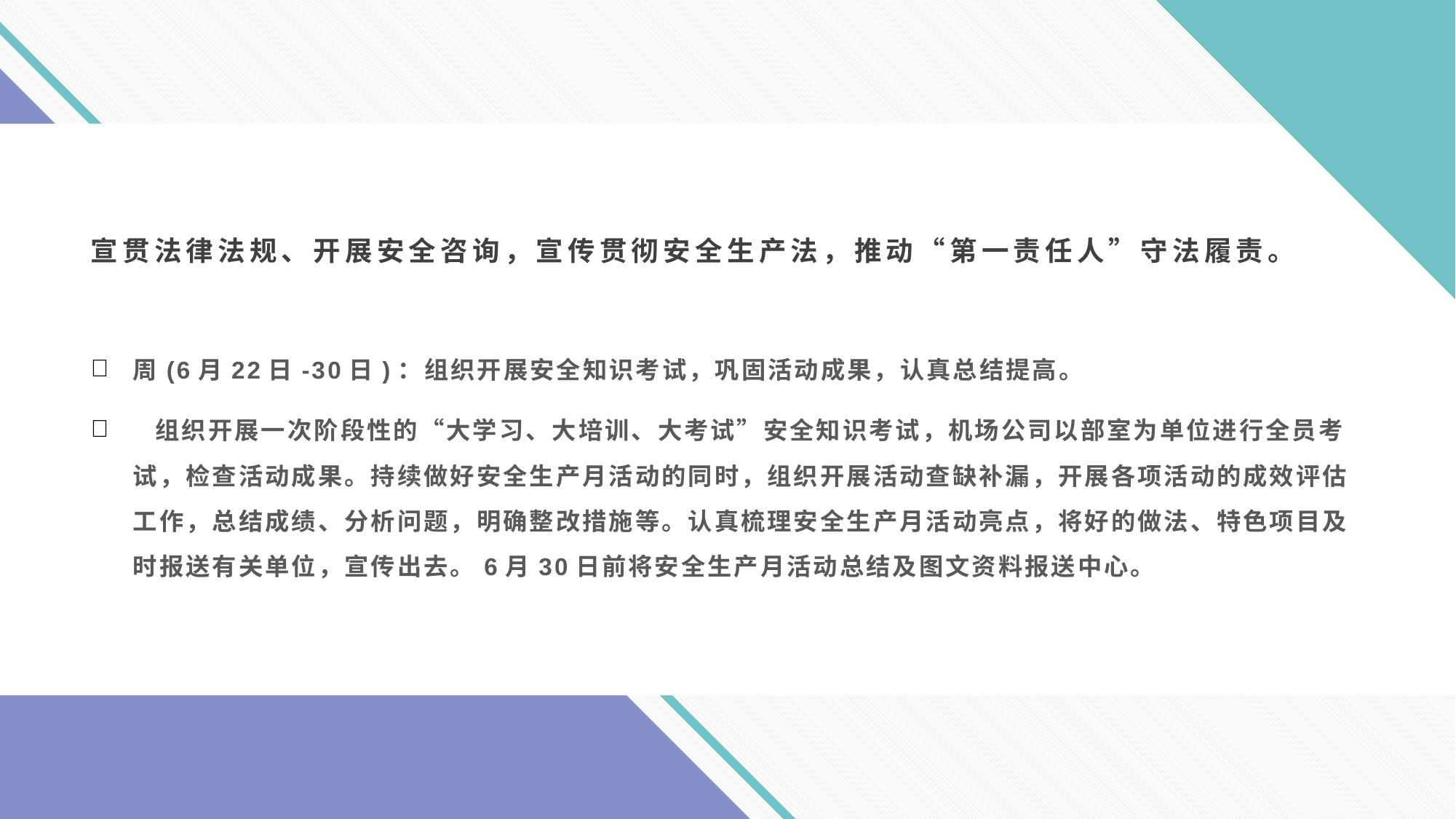

宣贯法律法规、开展安全咨询，宣传贯彻安全生产法，推动“第一责任人”守法履责。
周(6月22日-30日)：组织开展安全知识考试，巩固活动成果，认真总结提高。
  组织开展一次阶段性的“大学习、大培训、大考试”安全知识考试，机场公司以部室为单位进行全员考试，检查活动成果。持续做好安全生产月活动的同时，组织开展活动查缺补漏，开展各项活动的成效评估工作，总结成绩、分析问题，明确整改措施等。认真梳理安全生产月活动亮点，将好的做法、特色项目及时报送有关单位，宣传出去。6月30日前将安全生产月活动总结及图文资料报送中心。